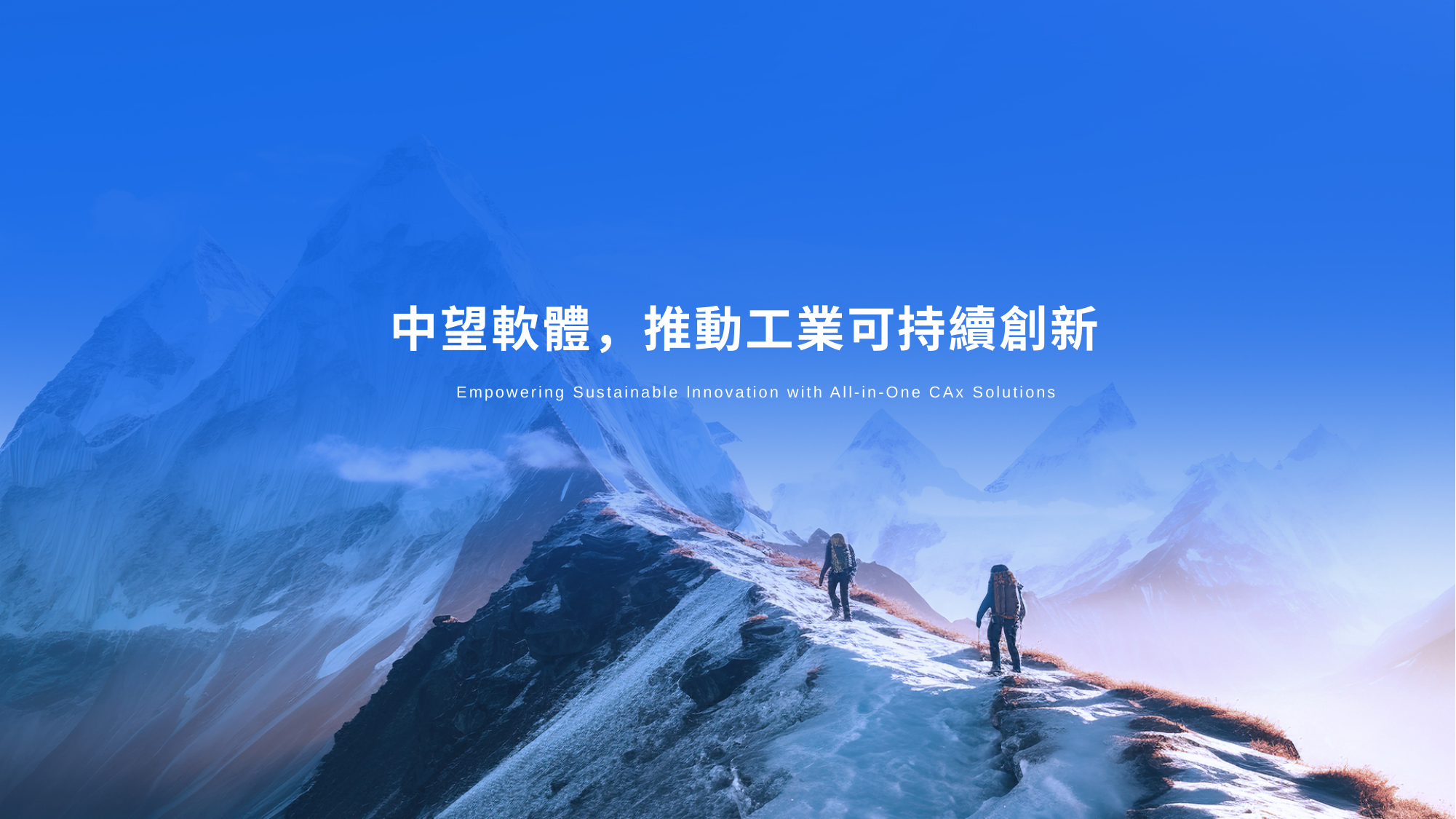

中望軟體，推動工業可持續創新

Empowering Sustainable lnnovation with All-in-One CAx Solutions